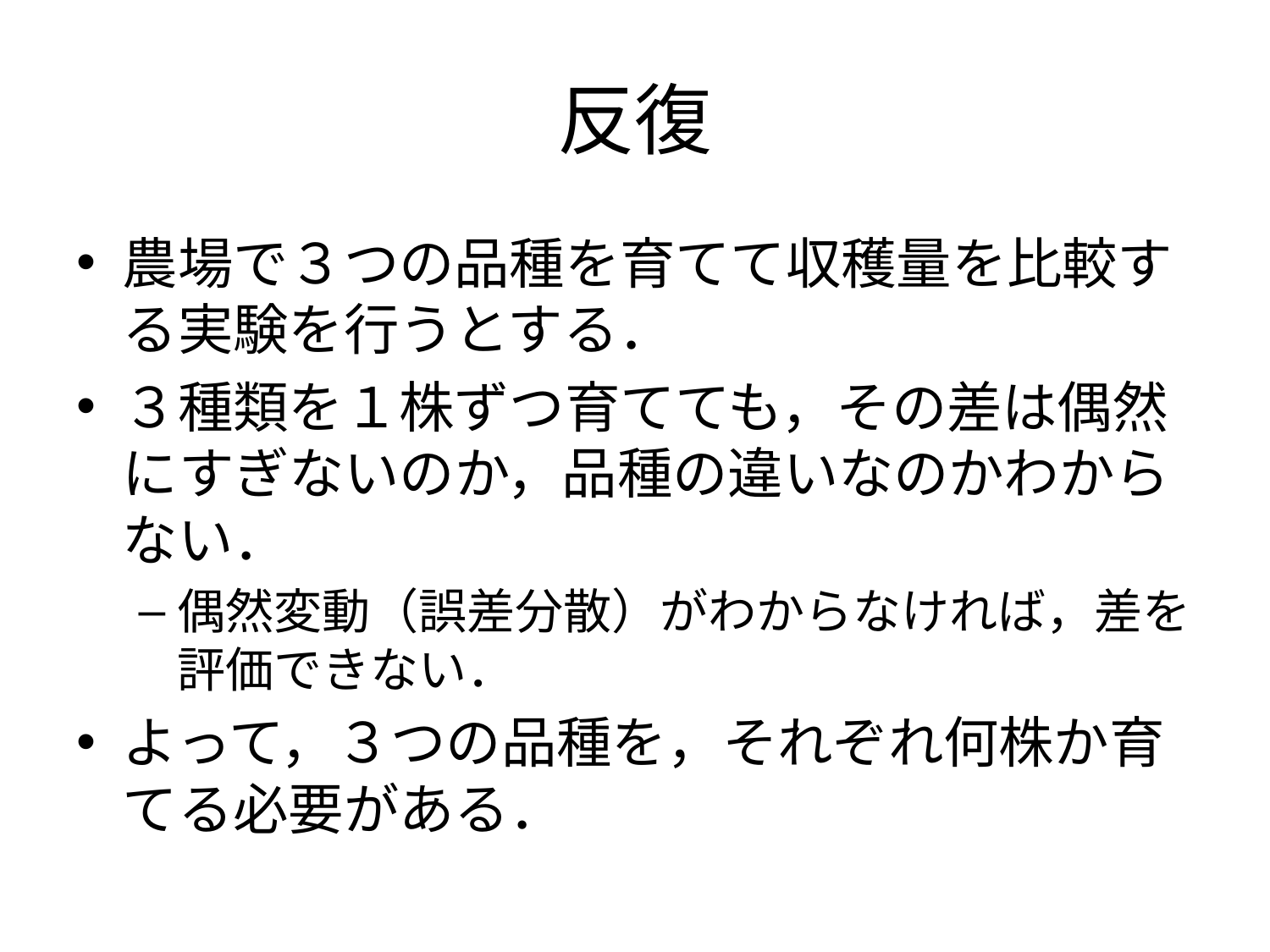

# 反復
農場で３つの品種を育てて収穫量を比較する実験を行うとする．
３種類を１株ずつ育てても，その差は偶然にすぎないのか，品種の違いなのかわからない．
偶然変動（誤差分散）がわからなければ，差を評価できない．
よって，３つの品種を，それぞれ何株か育てる必要がある．